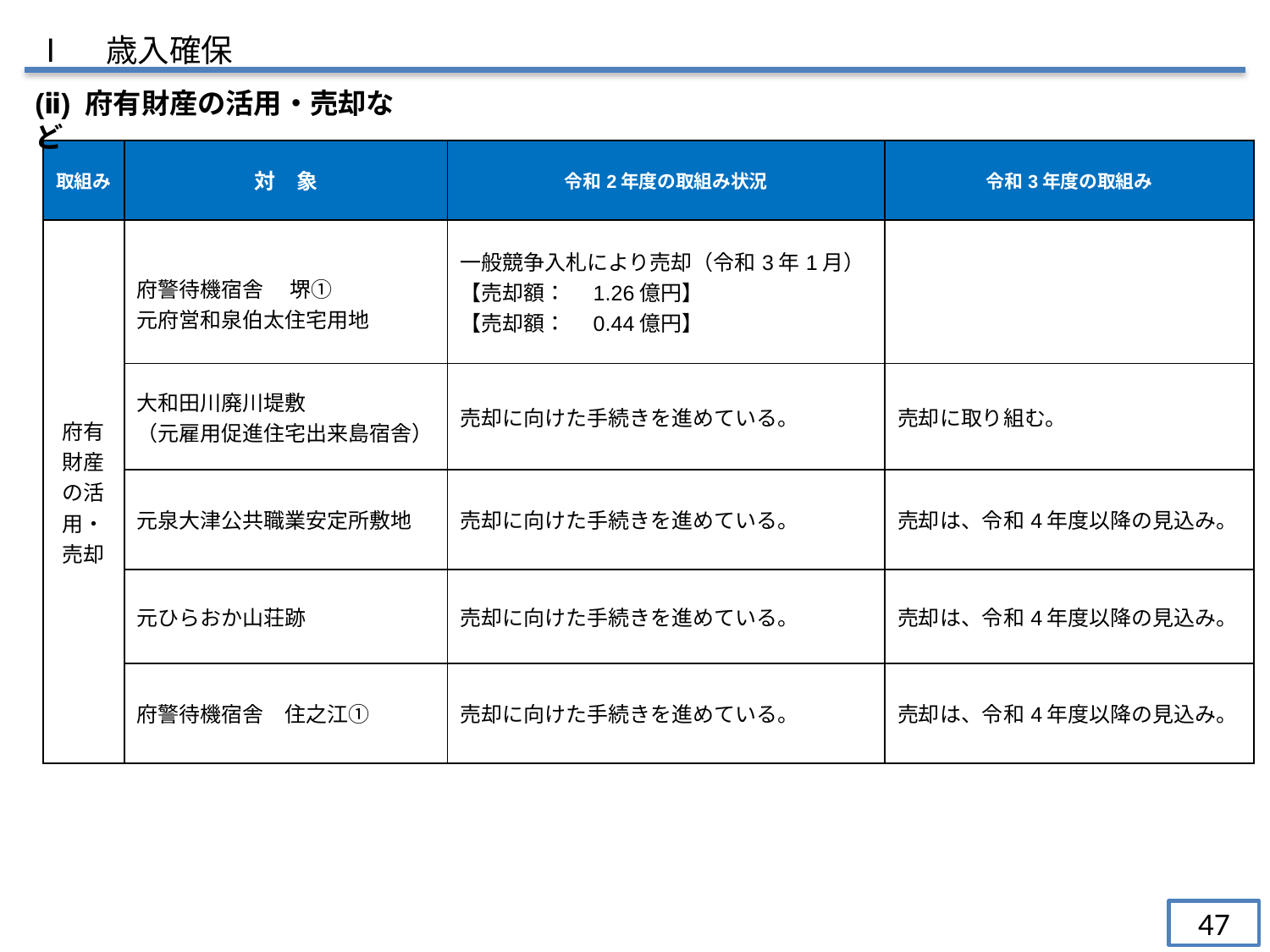

Ⅰ　歳入確保
(ⅱ) 府有財産の活用・売却など
| 取組み | 対　象 | 令和2年度の取組み状況 | 令和3年度の取組み |
| --- | --- | --- | --- |
| 府有財産の活用・売却 | 府警待機宿舎　 堺① 元府営和泉伯太住宅用地 | 一般競争入札により売却（令和3年1月） 【売却額：　1.26億円】 【売却額：　0.44億円】 |  |
|  | 大和田川廃川堤敷 （元雇用促進住宅出来島宿舎） | 売却に向けた手続きを進めている。 | 売却に取り組む。 |
|  | 元泉大津公共職業安定所敷地 | 売却に向けた手続きを進めている。 | 売却は、令和4年度以降の見込み。 |
|  | 元ひらおか山荘跡 | 売却に向けた手続きを進めている。 | 売却は、令和4年度以降の見込み。 |
|  | 府警待機宿舎　住之江① | 売却に向けた手続きを進めている。 | 売却は、令和4年度以降の見込み。 |
47